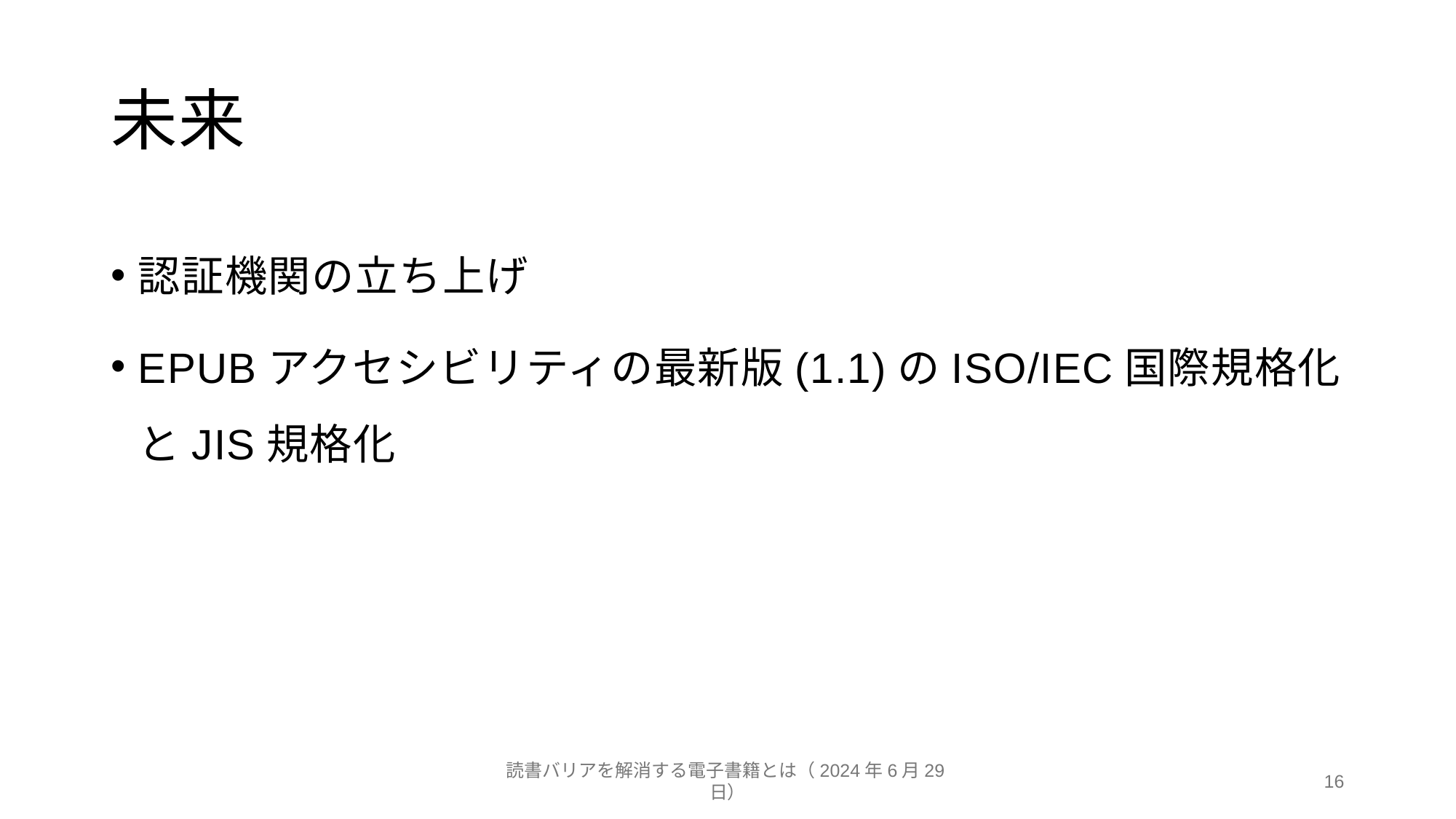

# 未来
認証機関の立ち上げ
EPUBアクセシビリティの最新版(1.1)のISO/IEC国際規格化とJIS規格化
読書バリアを解消する電子書籍とは（2024年6月29日）
16